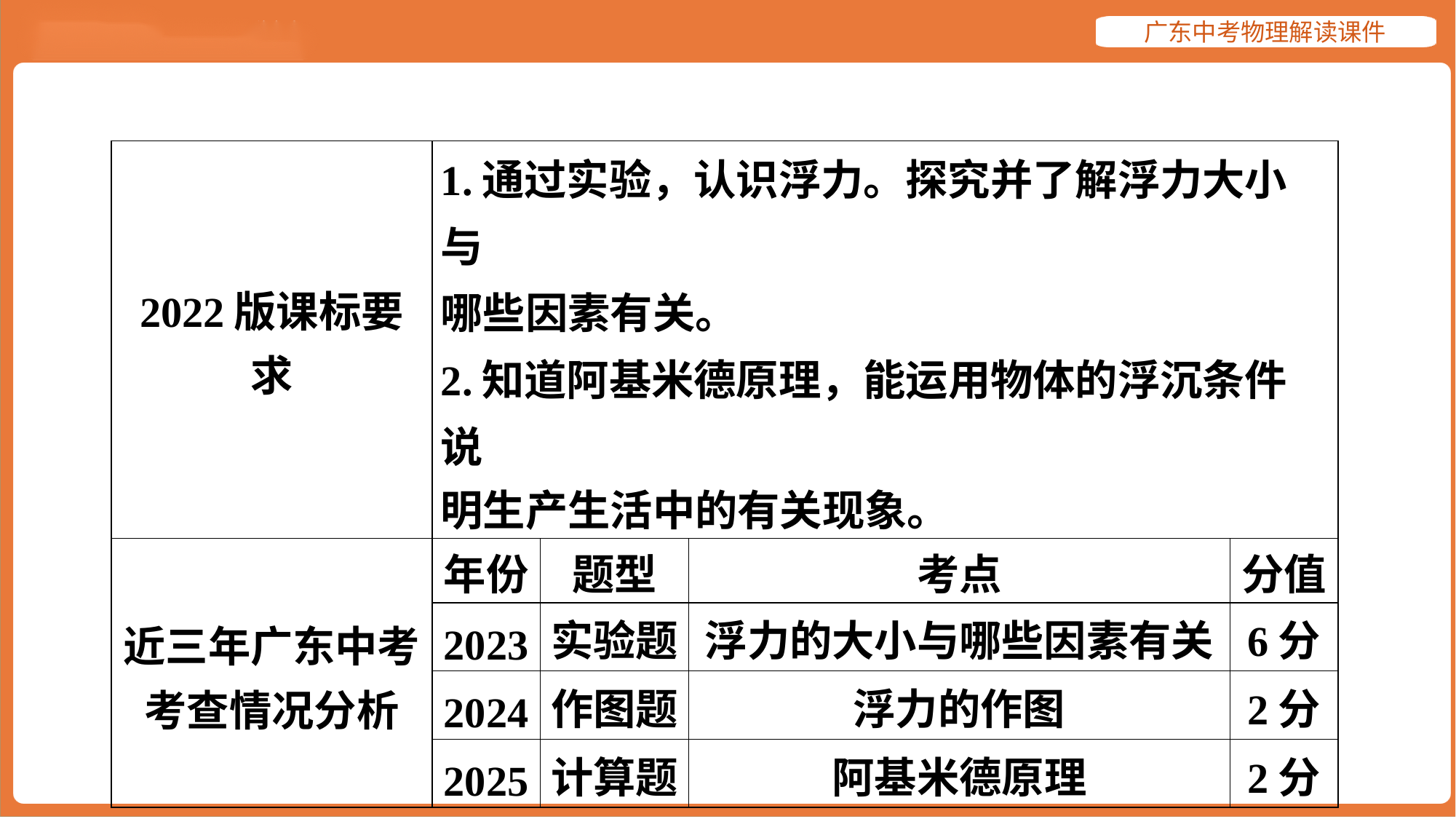

| 2022版课标要求 | 1.通过实验，认识浮力。探究并了解浮力大小与 哪些因素有关。 2.知道阿基米德原理，能运用物体的浮沉条件说 明生产生活中的有关现象。 |  |  |  |
| --- | --- | --- | --- | --- |
| 近三年广东中考 考查情况分析 | 年份 | 题型 | 考点 | 分值 |
|  | 2023 | 实验题 | 浮力的大小与哪些因素有关 | 6分 |
|  | 2024 | 作图题 | 浮力的作图 | 2分 |
|  | 2025 | 计算题 | 阿基米德原理 | 2分 |